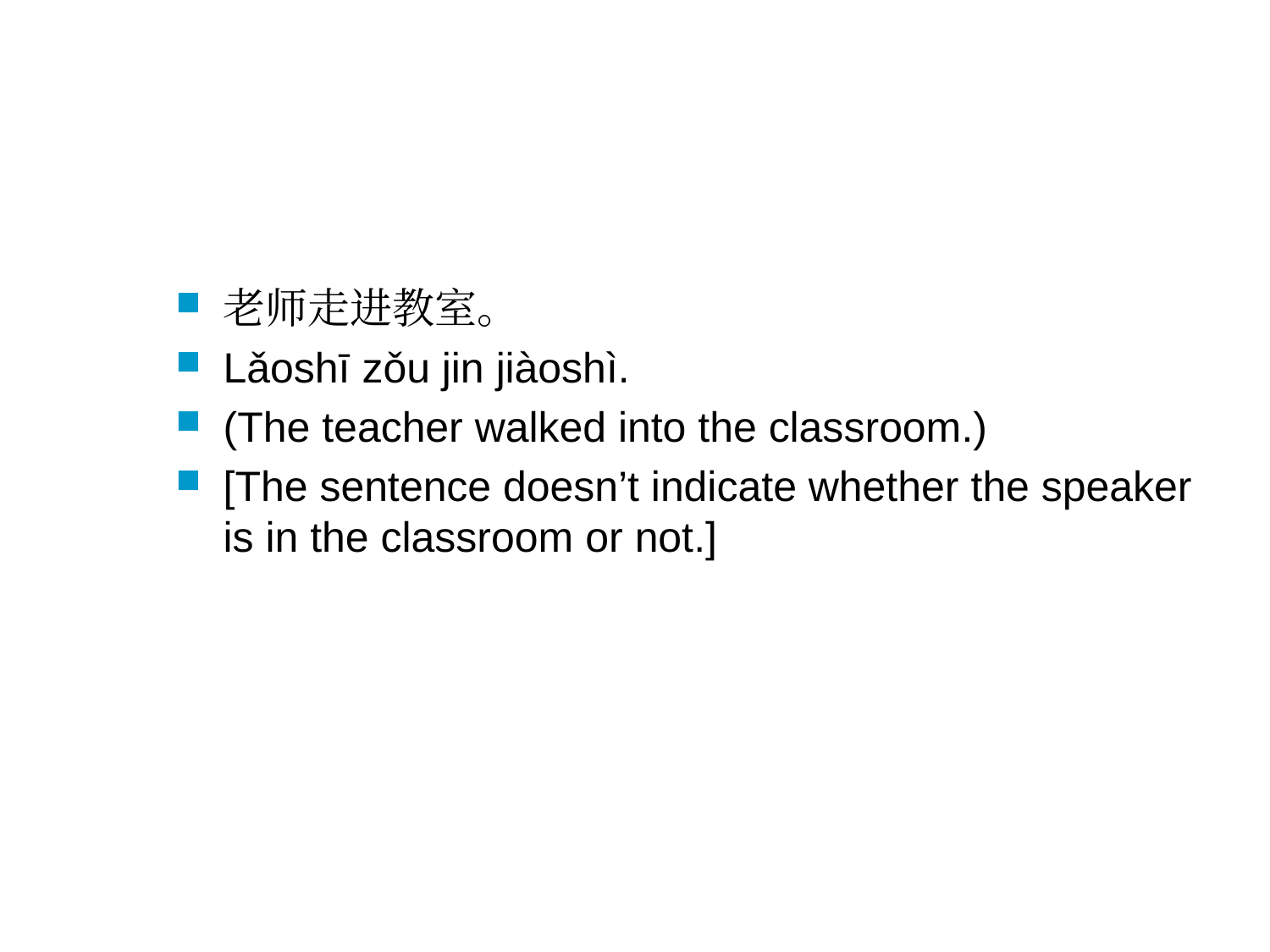

#
老师走进教室。
Lǎoshī zǒu jin jiàoshì.
(The teacher walked into the classroom.)
[The sentence doesn’t indicate whether the speaker is in the classroom or not.]